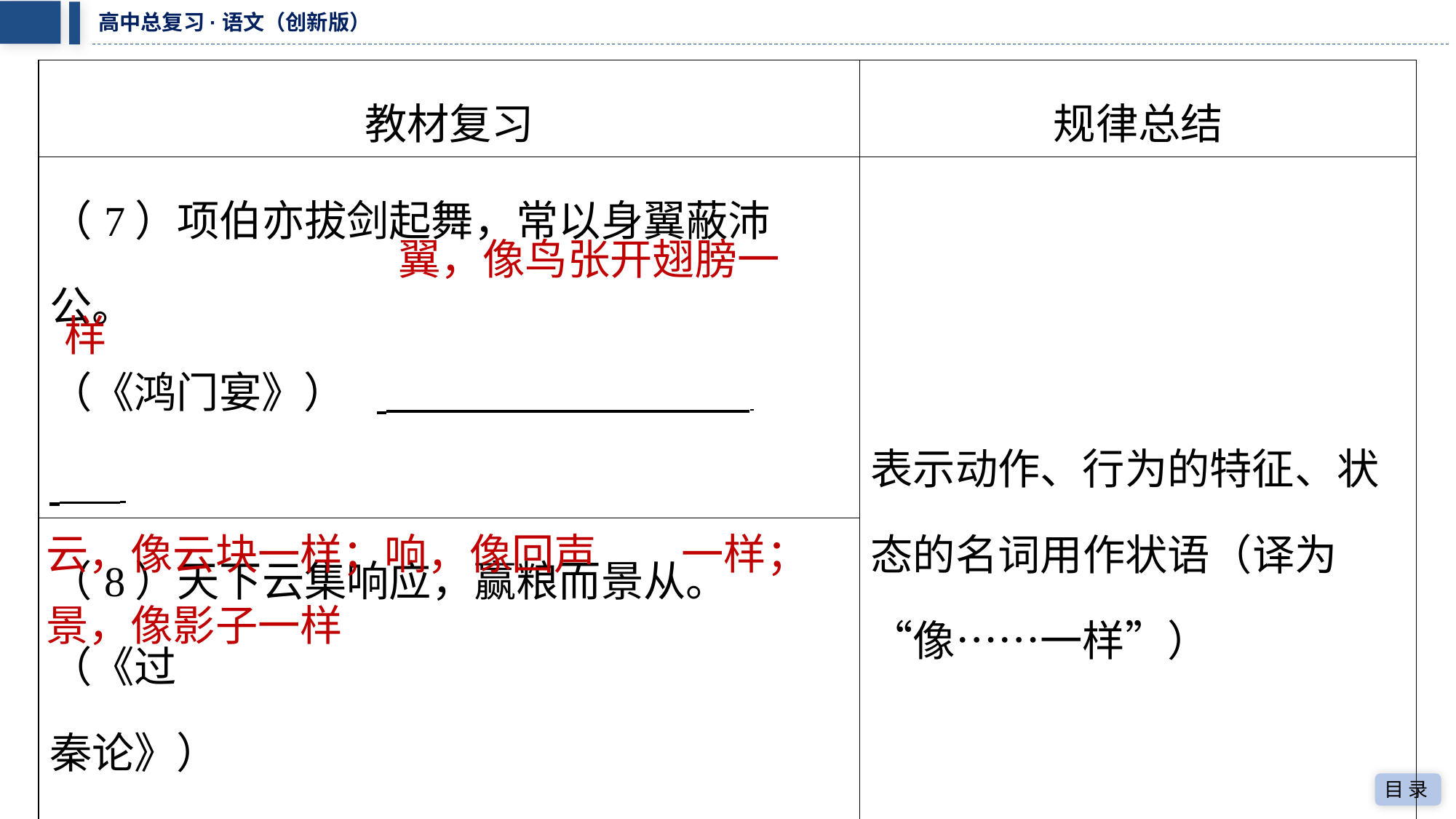

| 教材复习 | 规律总结 |
| --- | --- |
| （7）项伯亦拔剑起舞，常以身翼蔽沛公。 （《鸿门宴》） ⁠ ⁠ | 表示动作、行为的特征、状 态的名词用作状语（译为 “像……一样”） |
| （8）天下云集响应，赢粮而景从。（《过 秦论》） ⁠ ⁠ |  |
翼，像鸟张开翅膀一
样
云，像云块一样；响，像回声　　一样；
景，像影子一样